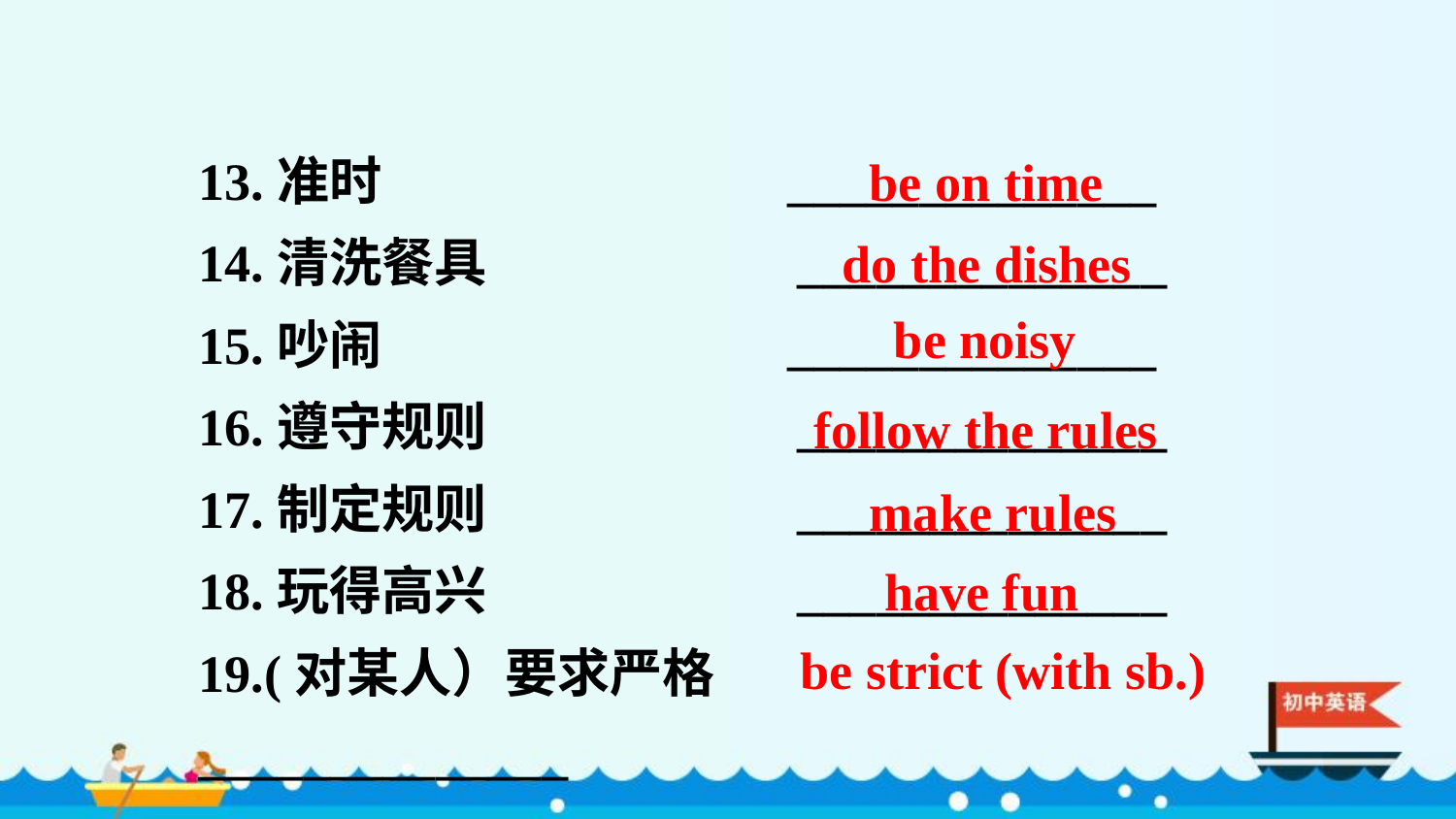

13.准时                                 ______________
14.清洗餐具                         ______________
15.吵闹                                 ______________
16.遵守规则                         ______________
17.制定规则                         ______________
18.玩得高兴                         ______________
19.(对某人）要求严格        ______________
be on time
do the dishes
be noisy
follow the rules
make rules
have fun
be strict (with sb.)